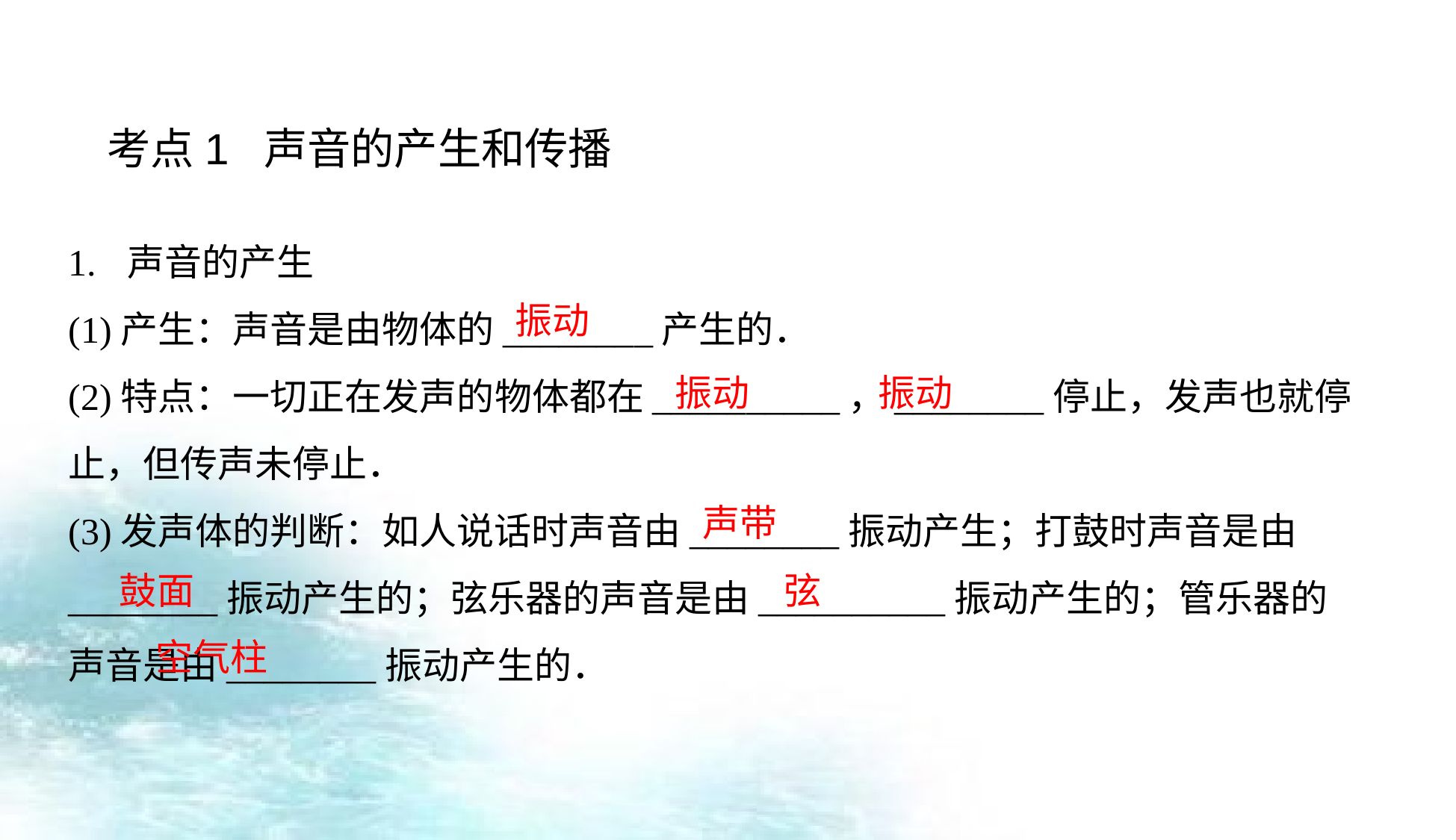

考点1  声音的产生和传播
1. 声音的产生
(1)产生：声音是由物体的________产生的．
(2)特点：一切正在发声的物体都在__________，________停止，发声也就停止，但传声未停止．
(3)发声体的判断：如人说话时声音由________振动产生；打鼓时声音是由________振动产生的；弦乐器的声音是由__________振动产生的；管乐器的声音是由________振动产生的．
振动
振动
振动
声带
鼓面
弦
空气柱